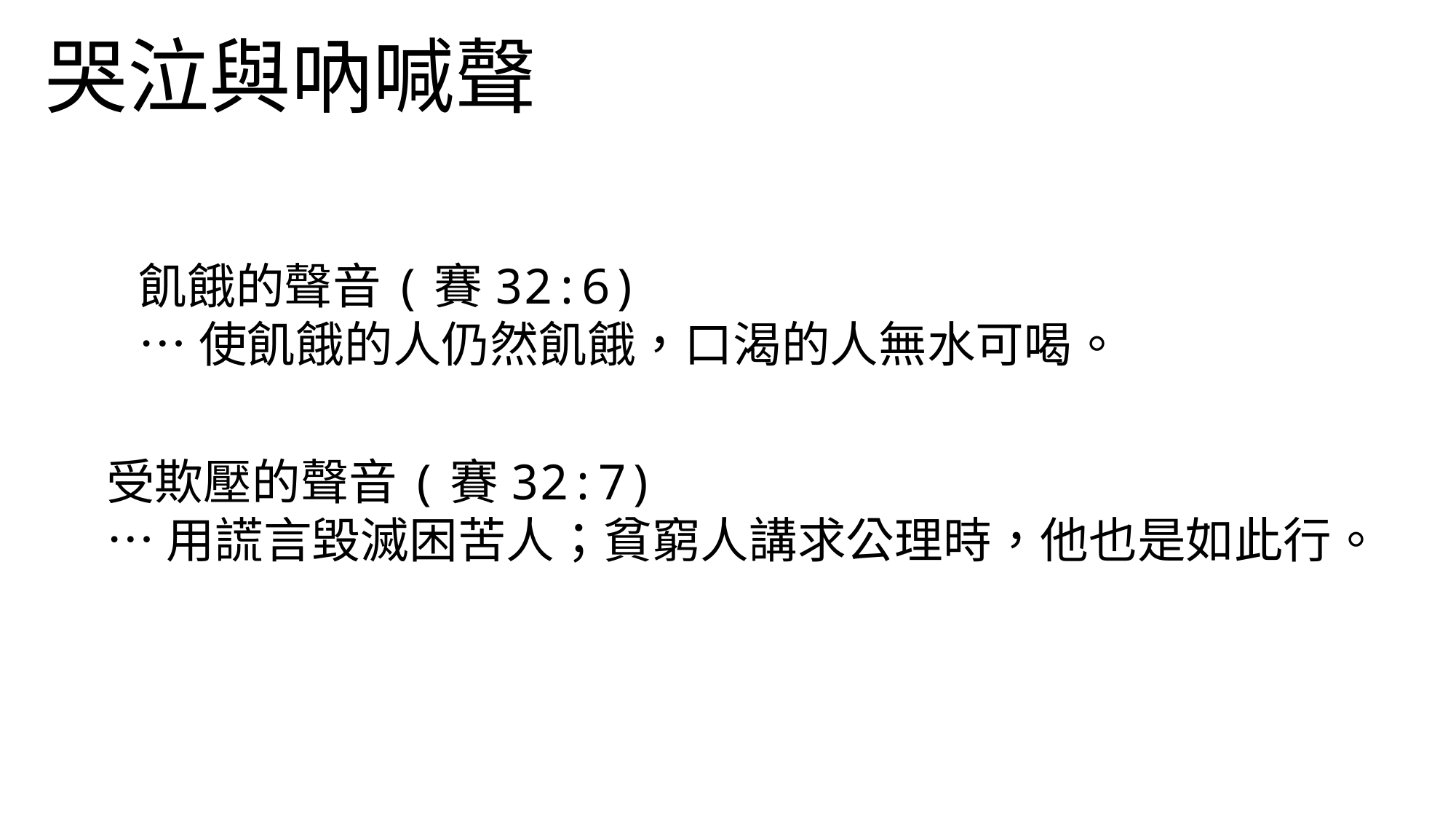

哭泣與吶喊聲
飢餓的聲音(賽32:6)
…使飢餓的人仍然飢餓，口渴的人無水可喝。
受欺壓的聲音(賽32:7)
…用謊言毀滅困苦人；貧窮人講求公理時，他也是如此行。